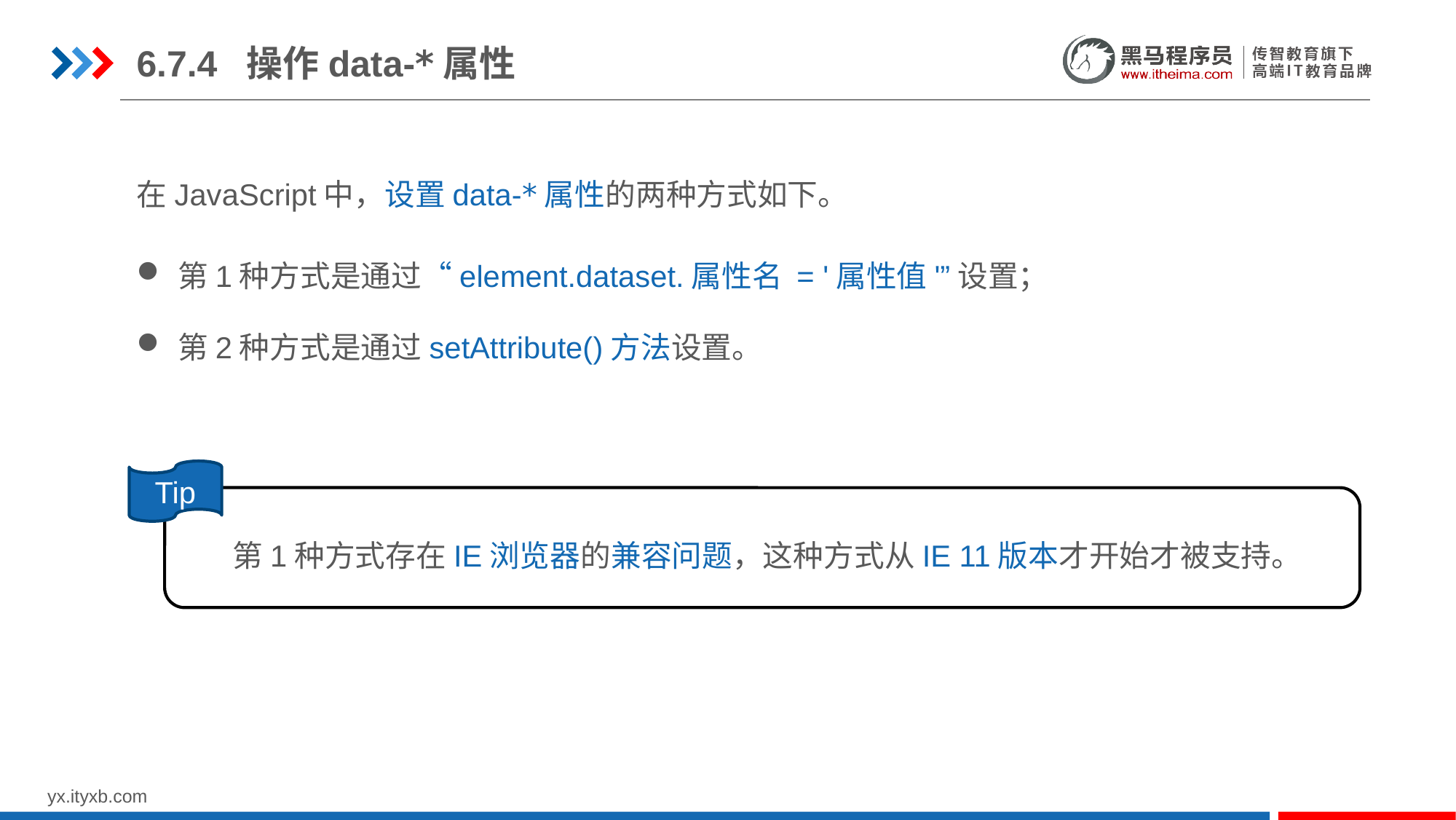

6.7.4  操作data-*属性
在JavaScript中，设置data-*属性的两种方式如下。
第1种方式是通过“element.dataset.属性名 = '属性值'”设置；

第2种方式是通过setAttribute()方法设置。

Tip

第1种方式存在IE浏览器的兼容问题，这种方式从IE 11版本才开始才被支持。